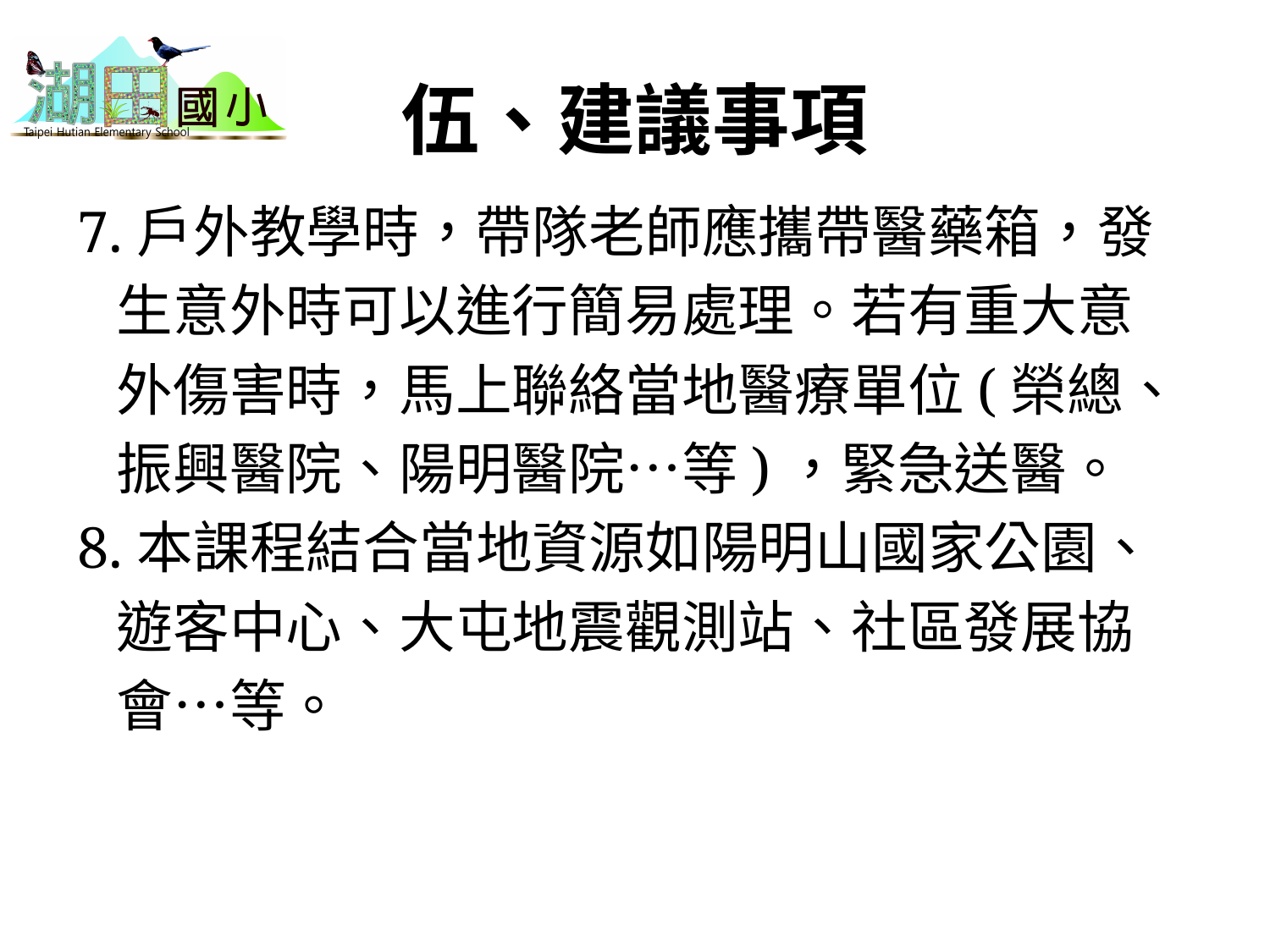

# 伍、建議事項
7.戶外教學時，帶隊老師應攜帶醫藥箱，發
  生意外時可以進行簡易處理。若有重大意
  外傷害時，馬上聯絡當地醫療單位(榮總、
  振興醫院、陽明醫院…等)，緊急送醫。
8.本課程結合當地資源如陽明山國家公園、
  遊客中心、大屯地震觀測站、社區發展協
  會…等。